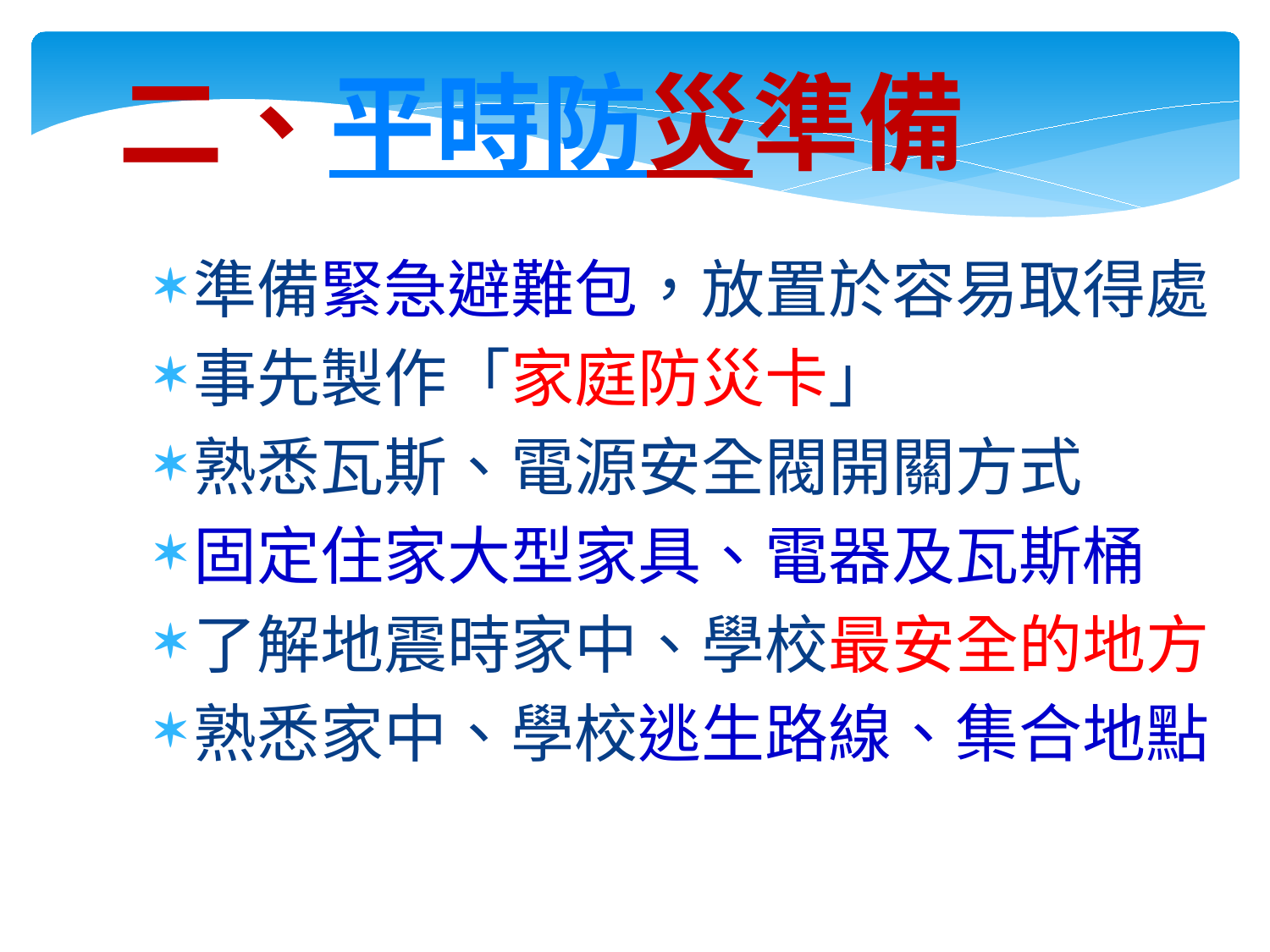

二、平時防災準備
準備緊急避難包，放置於容易取得處
事先製作「家庭防災卡」
熟悉瓦斯、電源安全閥開關方式
固定住家大型家具、電器及瓦斯桶
了解地震時家中、學校最安全的地方
熟悉家中、學校逃生路線、集合地點